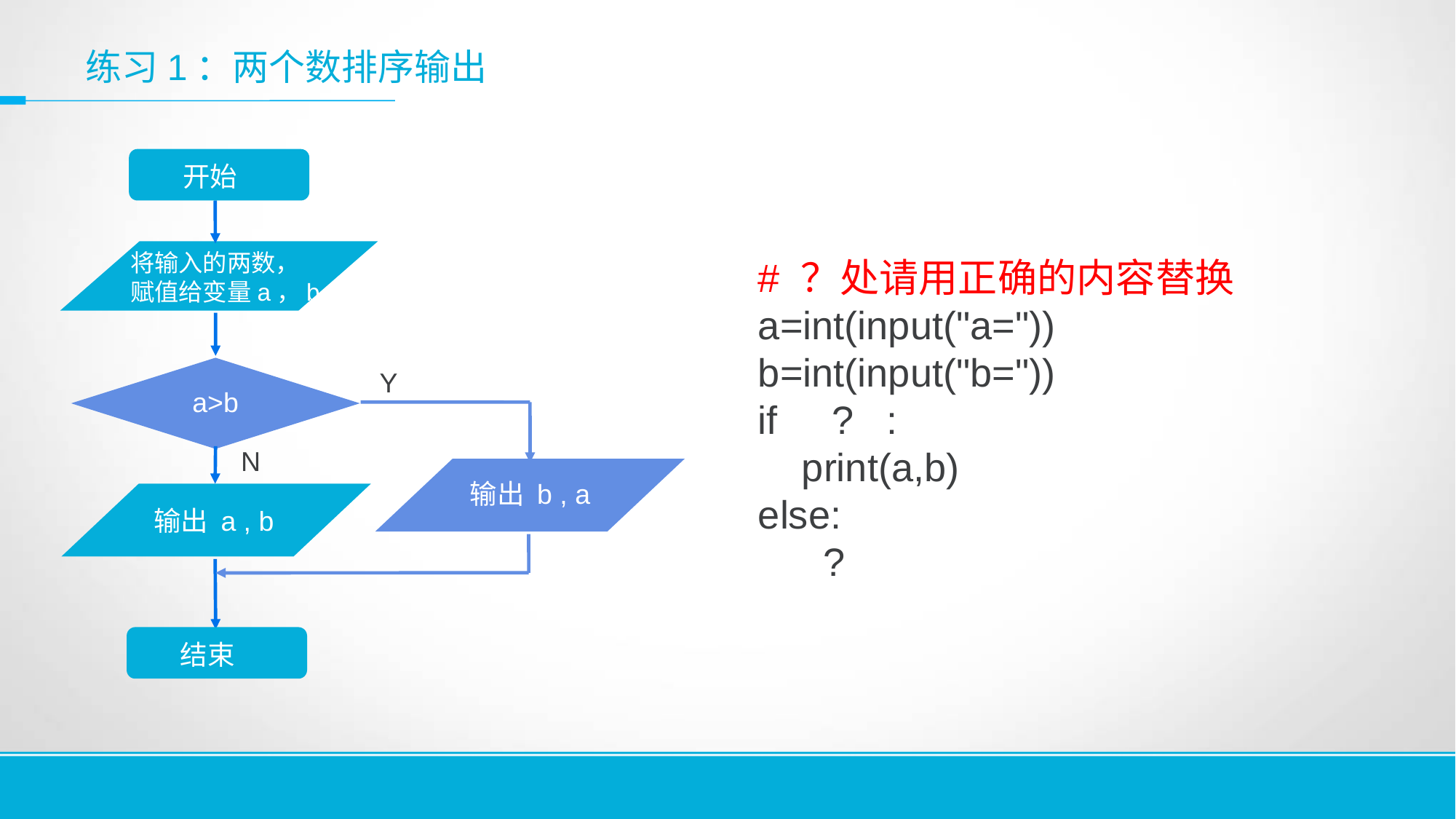

# 练习1：两个数排序输出

开始

将输入的两数，
赋值给变量a，b

a>b
Y

N

输出 b , a

输出 a , b

结束
# ？处请用正确的内容替换
a=int(input("a="))
b=int(input("b="))
if     ?   :
    print(a,b)
else:
      ?